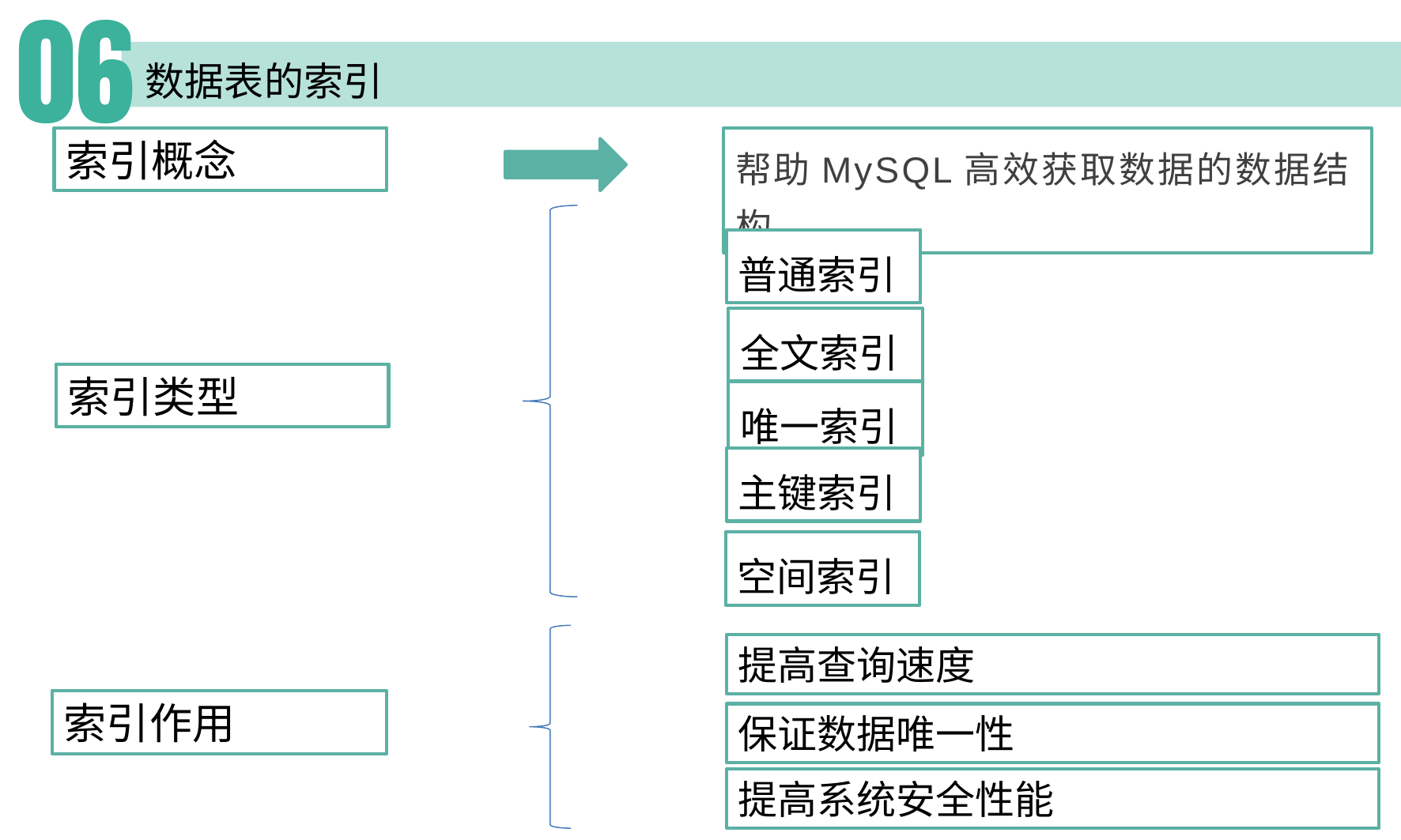

06

数据表的索引
索引概念
帮助MySQL高效获取数据的数据结构

普通索引
全文索引
索引类型
唯一索引

主键索引
空间索引

提高查询速度
索引作用
保证数据唯一性
提高系统安全性能